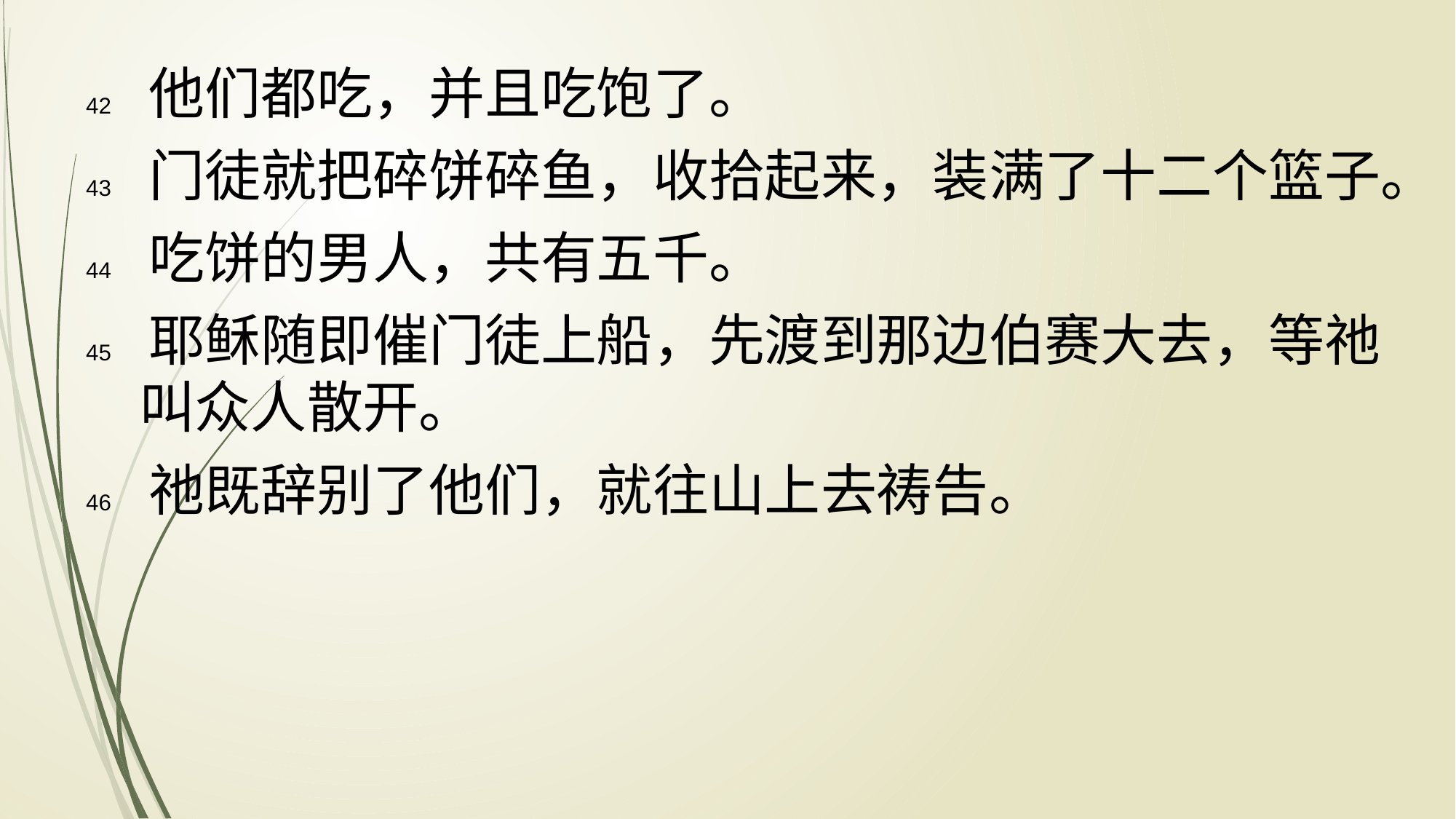

42     他们都吃，并且吃饱了。
43     门徒就把碎饼碎鱼，收拾起来，装满了十二个篮子。
44     吃饼的男人，共有五千。
45     耶稣随即催门徒上船，先渡到那边伯赛大去，等祂叫众人散开。
46     祂既辞别了他们，就往山上去祷告。